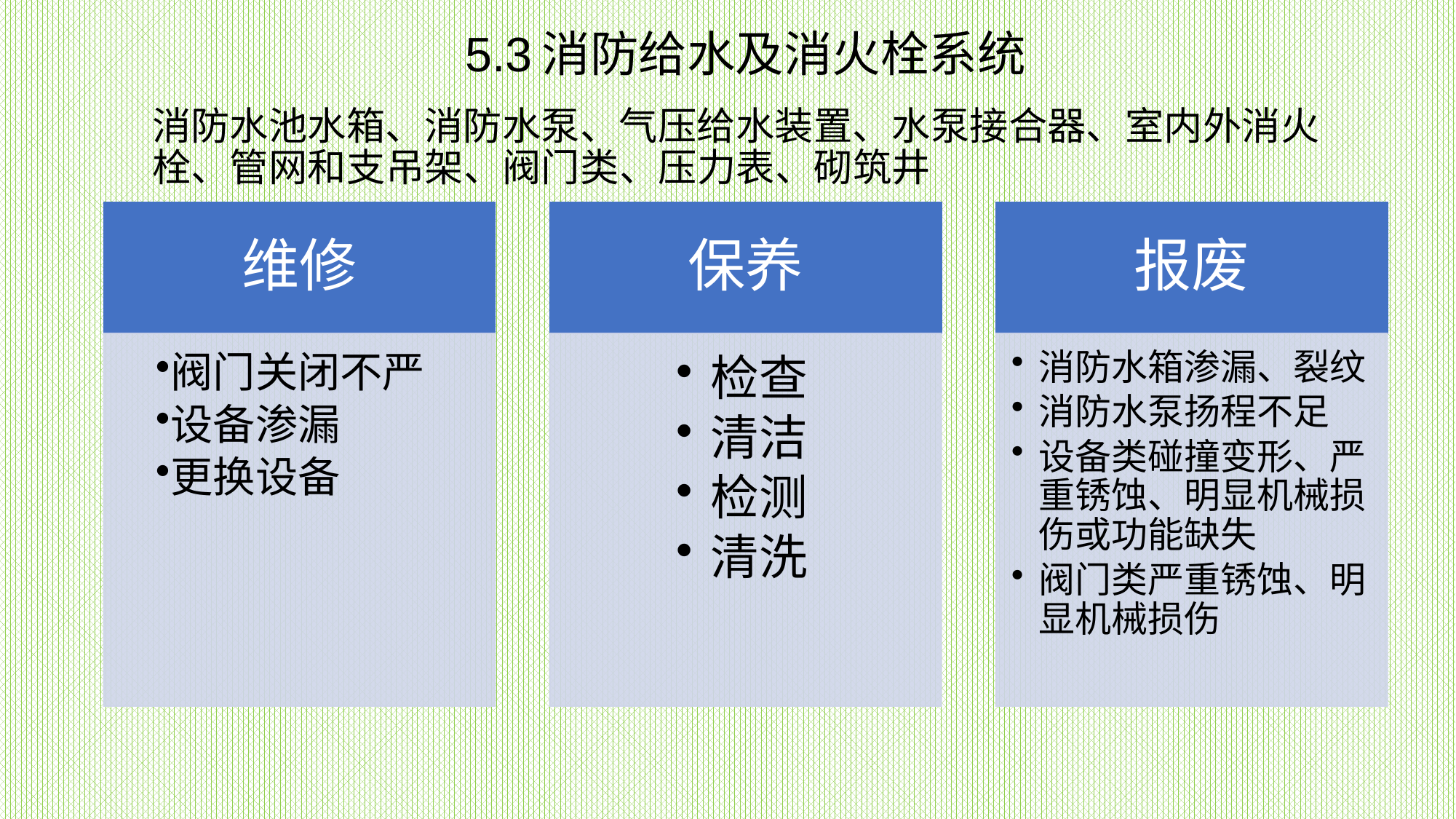

5.3消防给水及消火栓系统

消防水池水箱、消防水泵、气压给水装置、水泵接合器、室内外消火栓、管网和支吊架、阀门类、压力表、砌筑井
维修
阀门关闭不严
设备渗漏
更换设备
保养
检查
清洁
检测
清洗
报废
消防水箱渗漏、裂纹
消防水泵扬程不足
设备类碰撞变形、严重锈蚀、明显机械损伤或功能缺失
阀门类严重锈蚀、明显机械损伤